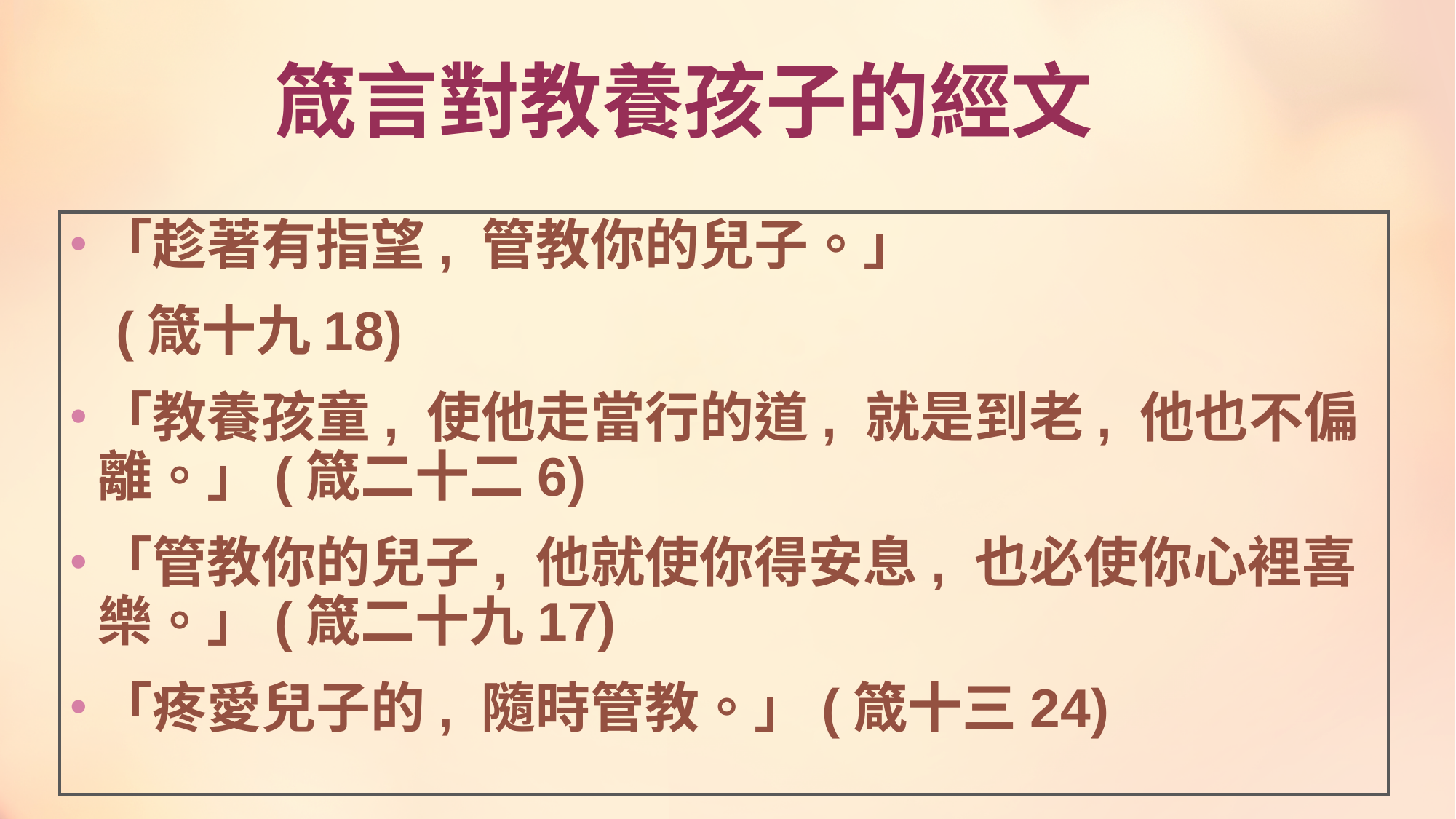

# 箴言對教養孩子的經文
「趁著有指望, 管教你的兒子。」
   (箴十九18)
「教養孩童, 使他走當行的道, 就是到老, 他也不偏離。」(箴二十二6)
「管教你的兒子, 他就使你得安息, 也必使你心裡喜樂。」(箴二十九17)
「疼愛兒子的, 隨時管教。」(箴十三24)